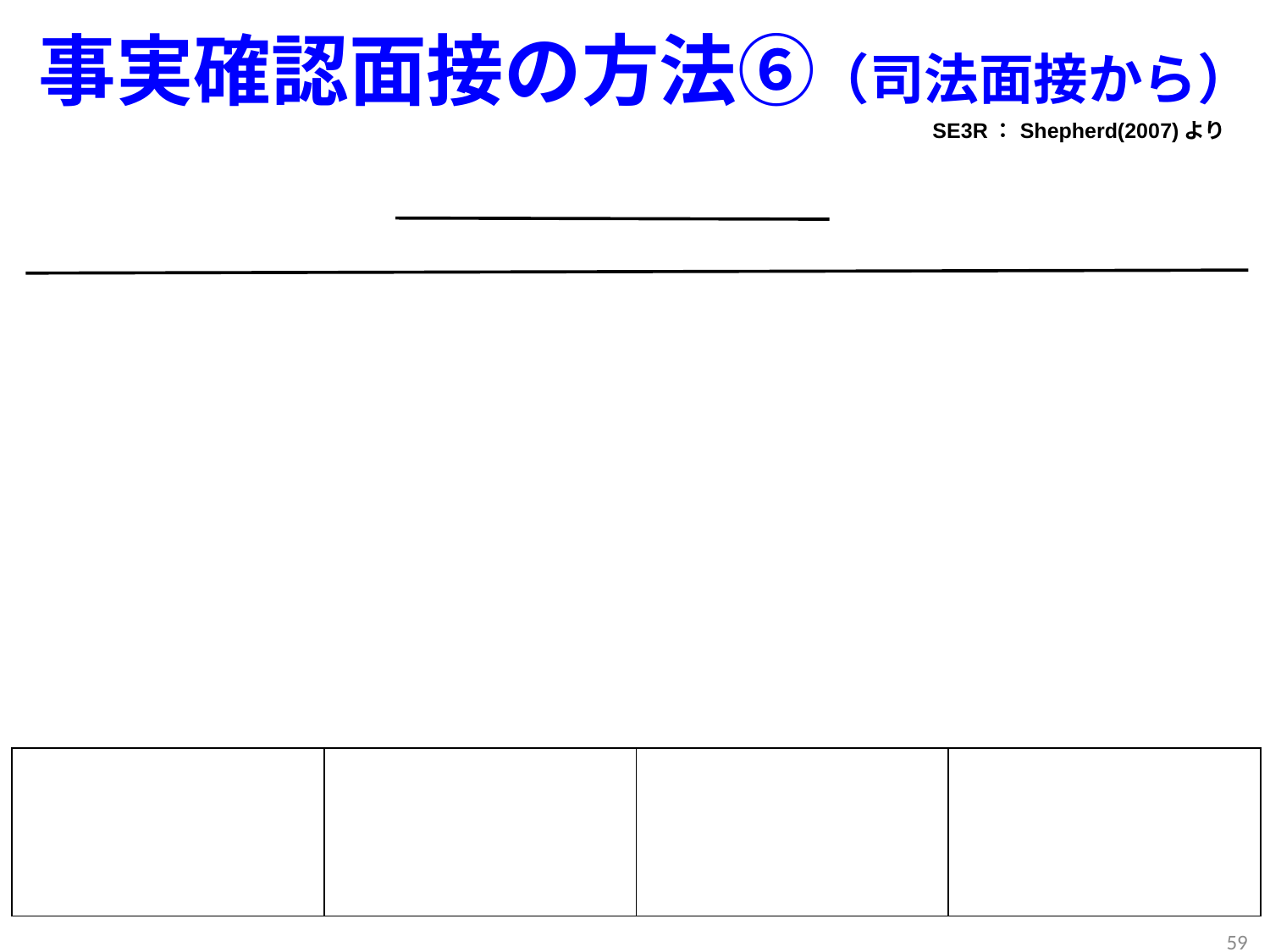

事実確認面接の方法⑥（司法面接から）
SE3R：Shepherd(2007)より
|  |  |  |  |
| --- | --- | --- | --- |
59